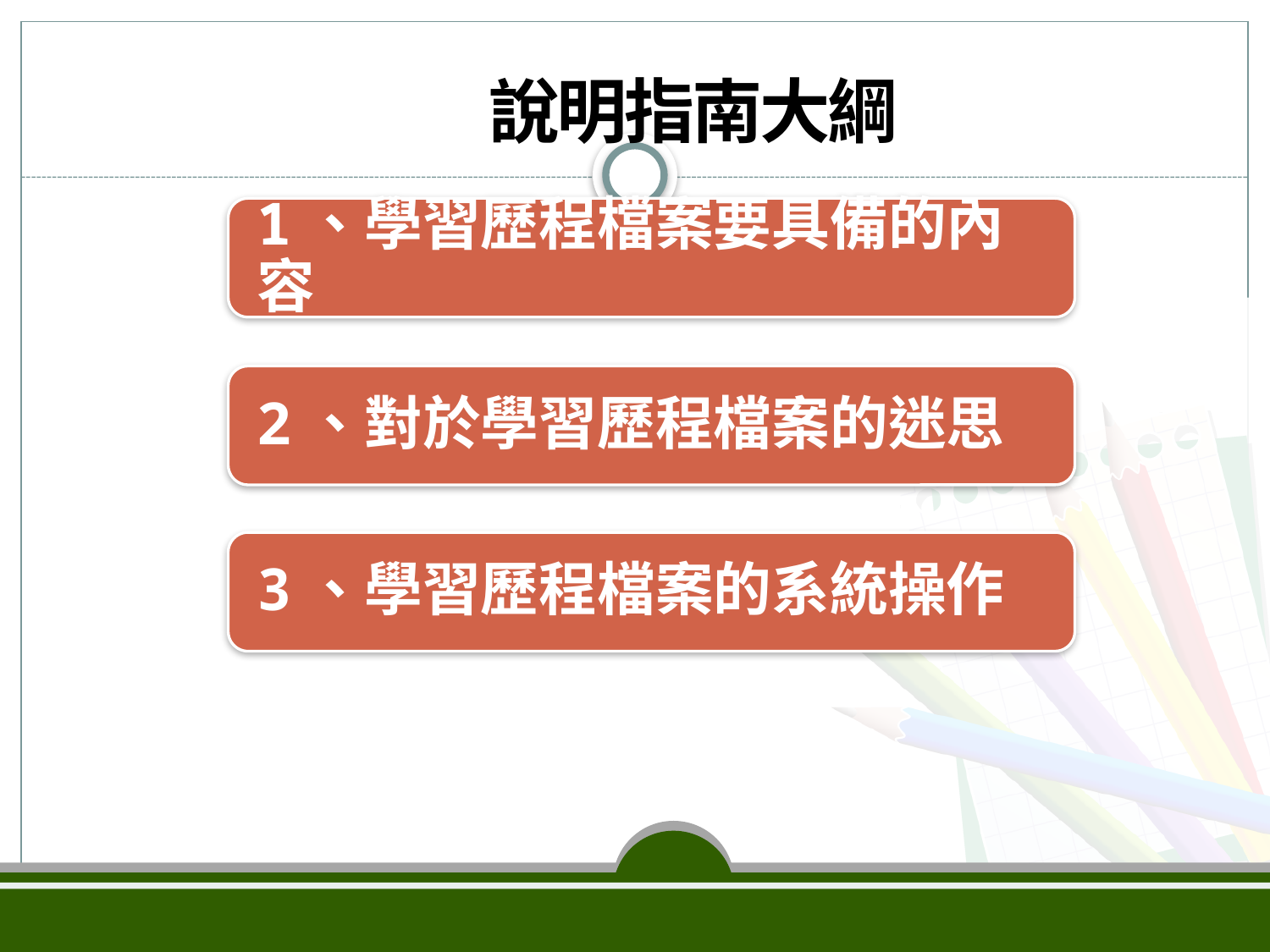

說明指南大綱
1、學習歷程檔案要具備的內容
2、對於學習歷程檔案的迷思
3、學習歷程檔案的系統操作